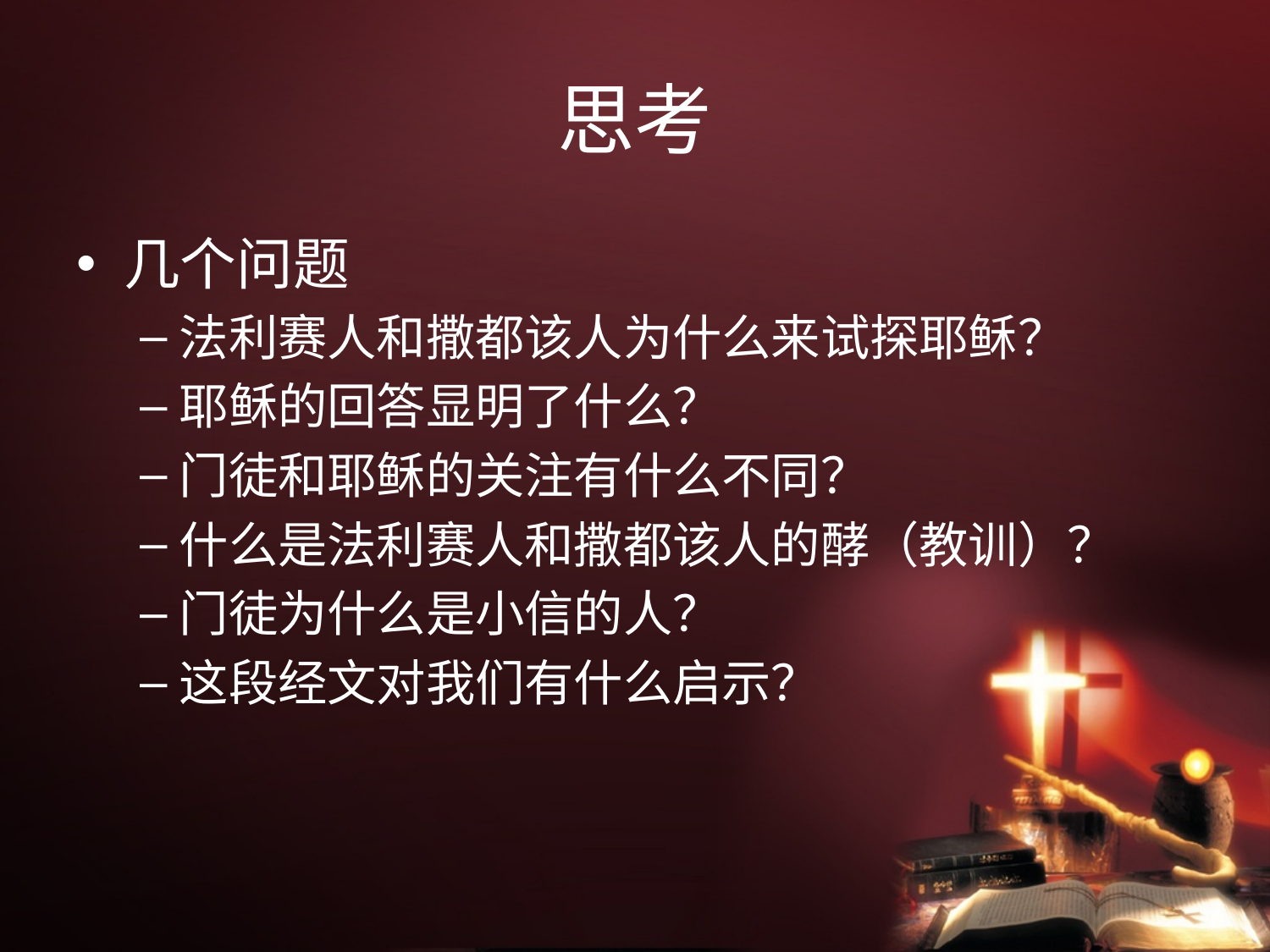

# 思考
几个问题
法利赛人和撒都该人为什么来试探耶稣？
耶稣的回答显明了什么？
门徒和耶稣的关注有什么不同？
什么是法利赛人和撒都该人的酵（教训）？
门徒为什么是小信的人？
这段经文对我们有什么启示？